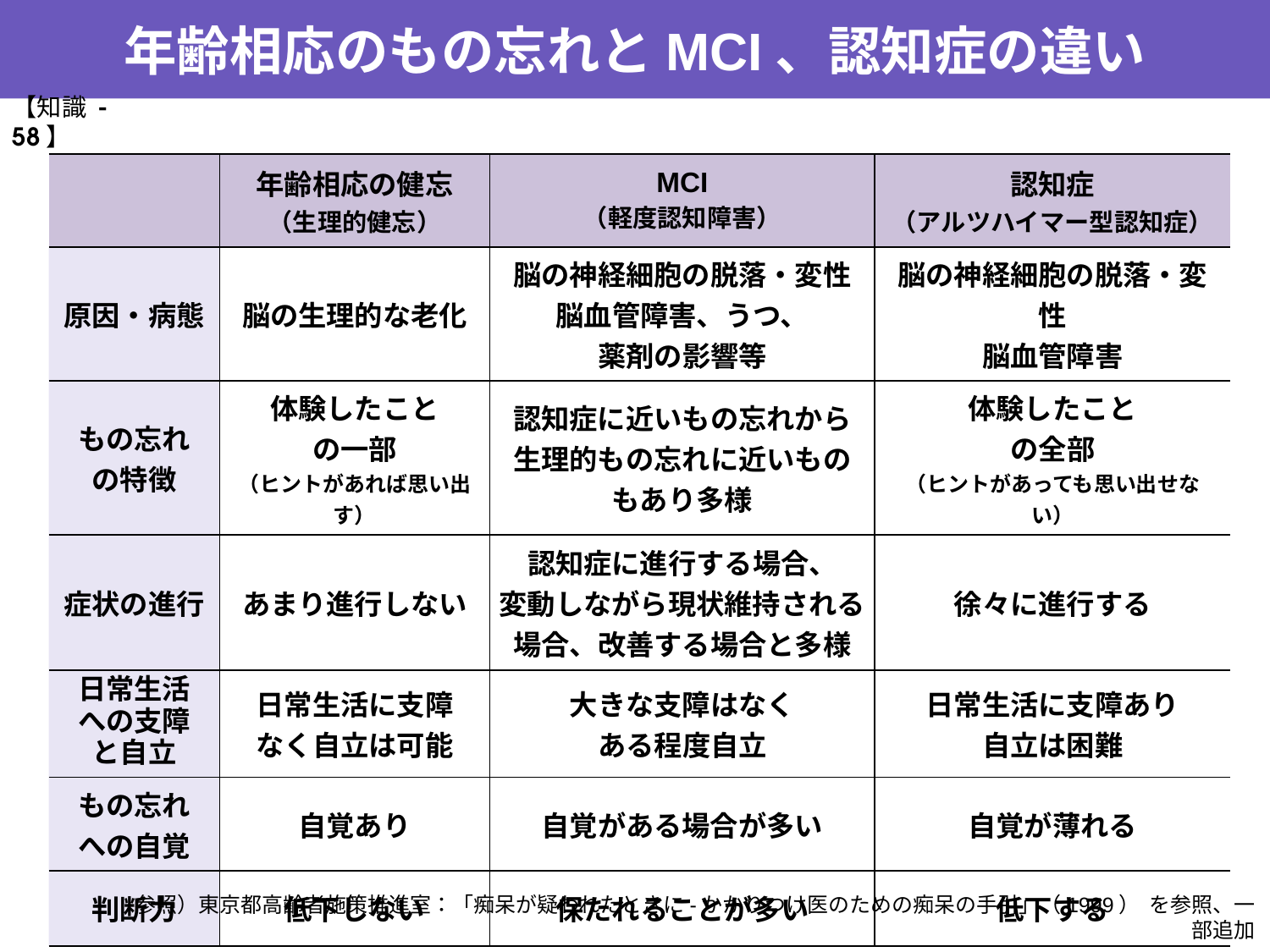

年齢相応のもの忘れとMCI、認知症の違い
【知識 -58】
|  | 年齢相応の健忘 （生理的健忘） | MCI （軽度認知障害） | 認知症 （アルツハイマー型認知症） |
| --- | --- | --- | --- |
| 原因・病態 | 脳の生理的な老化 | 脳の神経細胞の脱落・変性 脳血管障害、うつ、 薬剤の影響等 | 脳の神経細胞の脱落・変性 脳血管障害 |
| もの忘れ の特徴 | 体験したこと の一部 （ヒントがあれば思い出す） | 認知症に近いもの忘れから 生理的もの忘れに近いもの もあり多様 | 体験したこと の全部 （ヒントがあっても思い出せない） |
| 症状の進行 | あまり進行しない | 認知症に進行する場合、 変動しながら現状維持される場合、改善する場合と多様 | 徐々に進行する |
| 日常生活 への支障 と自立 | 日常生活に支障 なく自立は可能 | 大きな支障はなく ある程度自立 | 日常生活に支障あり 自立は困難 |
| もの忘れ への自覚 | 自覚あり | 自覚がある場合が多い | 自覚が薄れる |
| 判断力 | 低下しない | 保たれることが多い | 低下する |
参照）東京都高齢者施策推進室：「痴呆が疑われたときに-かかりつけ医のための痴呆の手引」（1999）  を参照、一部追加